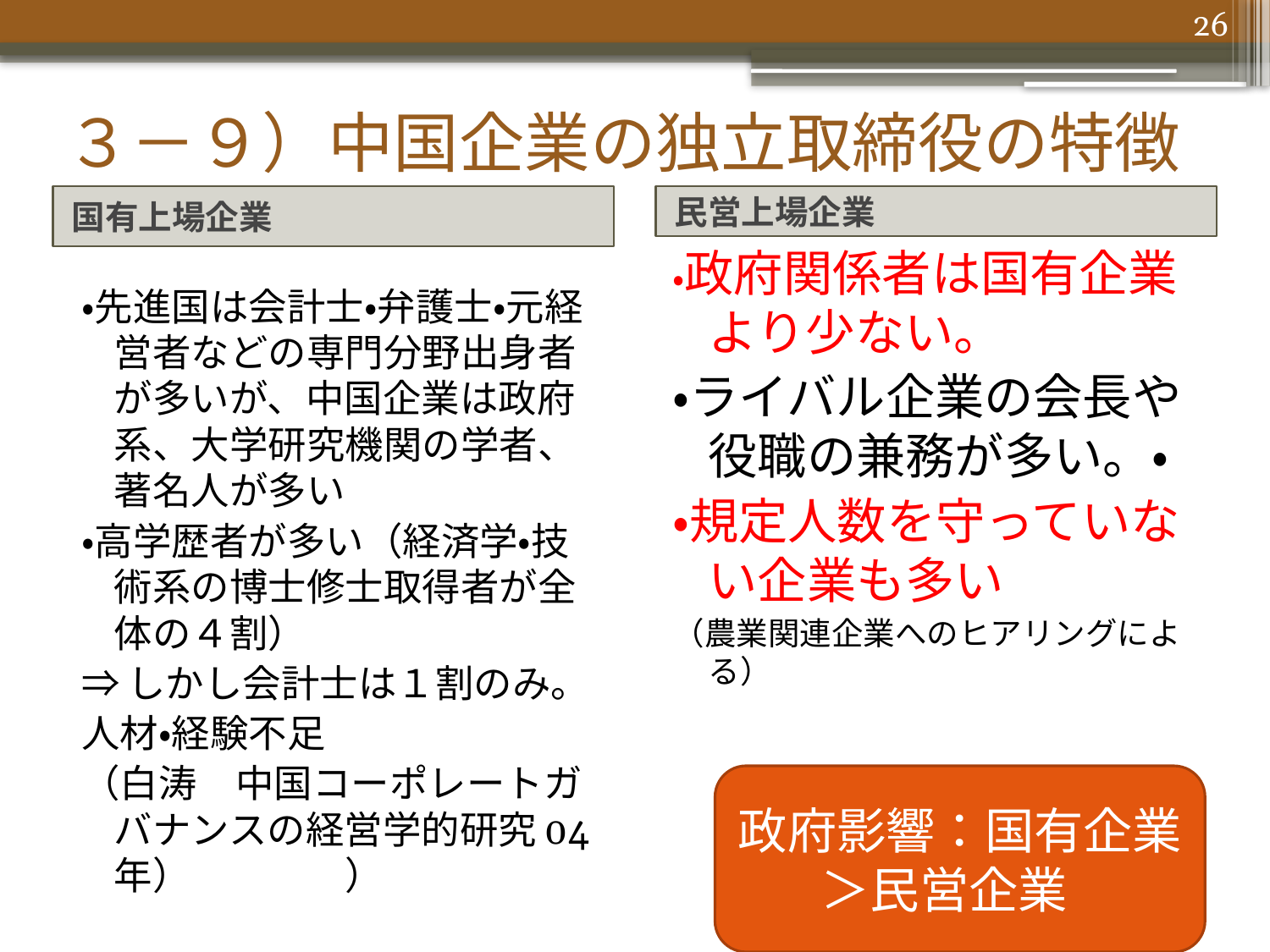

26
# ３－９）中国企業の独立取締役の特徴
国有上場企業
民営上場企業
・政府関係者は国有企業より少ない。
・ライバル企業の会長や役職の兼務が多い。・
・規定人数を守っていない企業も多い
（農業関連企業へのヒアリングによる）

・先進国は会計士・弁護士・元経営者などの専門分野出身者が多いが、中国企業は政府系、大学研究機関の学者、著名人が多い
・高学歴者が多い（経済学・技術系の博士修士取得者が全体の４割）
⇒しかし会計士は１割のみ。
人材・経験不足
（白涛　中国コーポレートガバナンスの経営学的研究04年）　　　　）
政府影響：国有企業＞民営企業